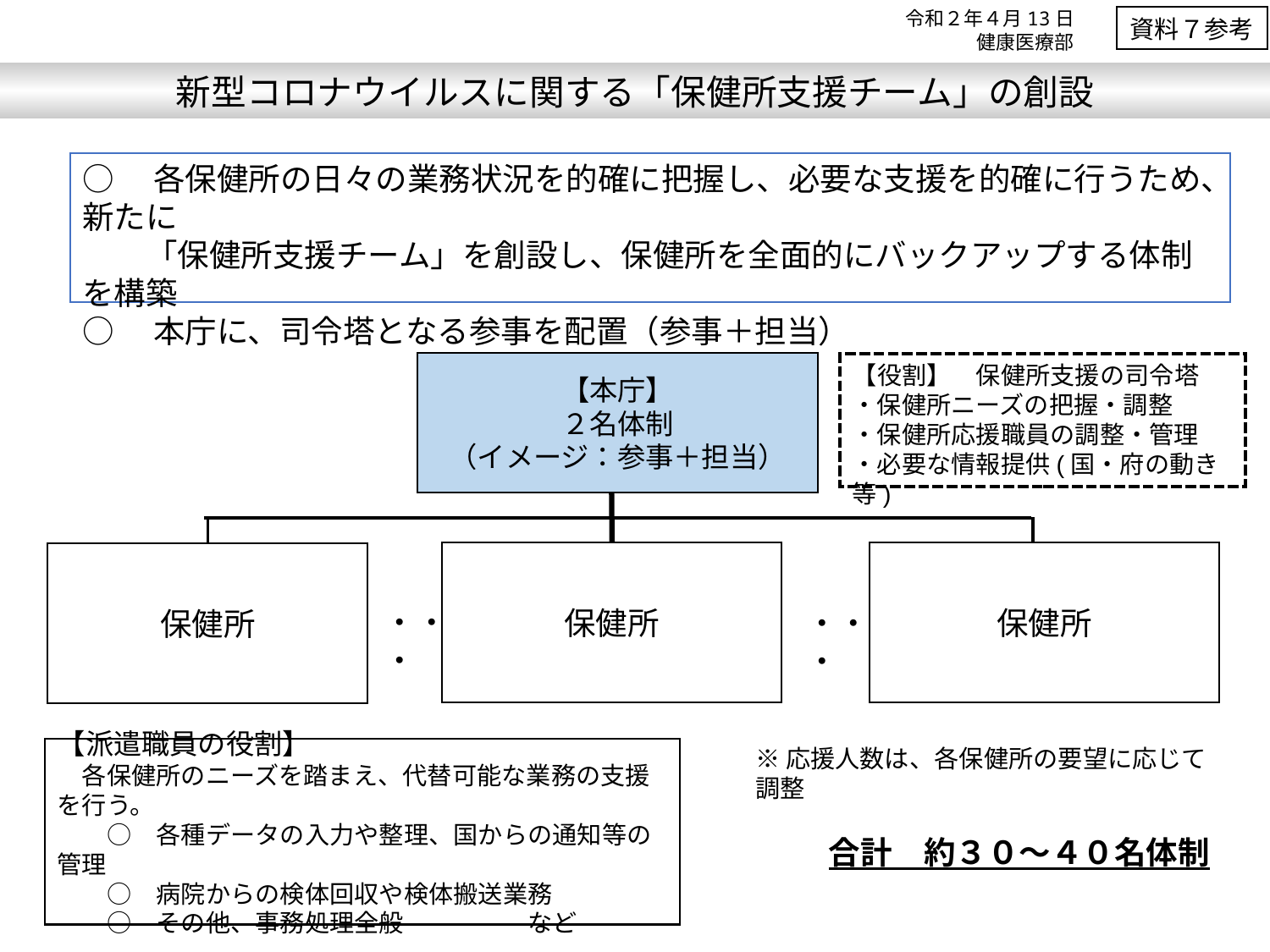

令和２年４月13日
健康医療部
資料７参考
新型コロナウイルスに関する「保健所支援チーム」の創設
○　各保健所の日々の業務状況を的確に把握し、必要な支援を的確に行うため、新たに
　　「保健所支援チーム」を創設し、保健所を全面的にバックアップする体制を構築
○　本庁に、司令塔となる参事を配置（参事＋担当）
【本庁】
２名体制
（イメージ：参事＋担当）
【役割】　保健所支援の司令塔
・保健所ニーズの把握・調整
・保健所応援職員の調整・管理
・必要な情報提供(国・府の動き等)
保健所
保健所
保健所
・・・
・・・
※応援人数は、各保健所の要望に応じて調整
【派遣職員の役割】
　各保健所のニーズを踏まえ、代替可能な業務の支援を行う。
　　○　各種データの入力や整理、国からの通知等の管理
　　○　病院からの検体回収や検体搬送業務
　　○　その他、事務処理全般　　　　　など
合計　約３０～４０名体制